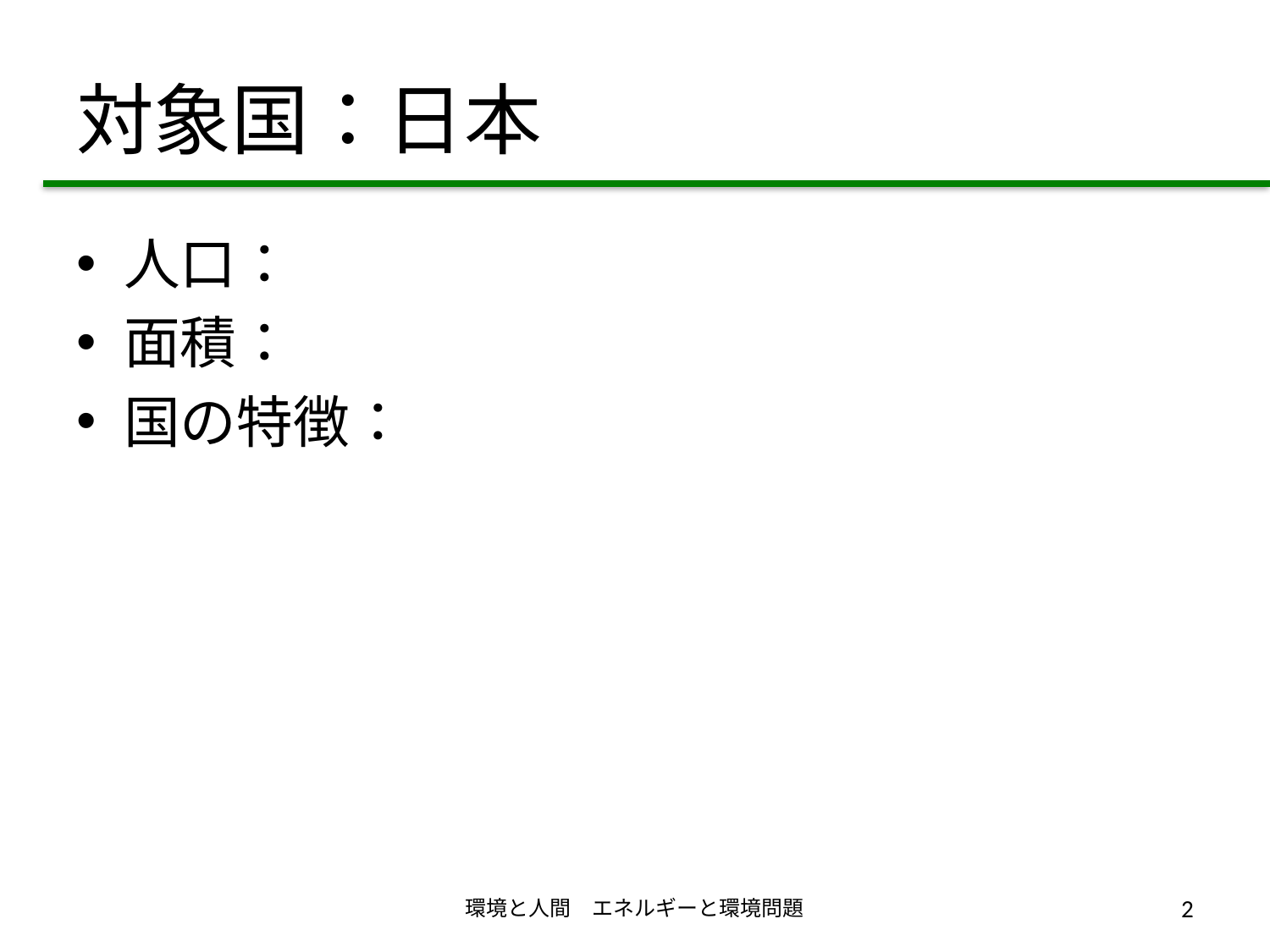

# 対象国：日本
人口：
面積：
国の特徴：
環境と人間　エネルギーと環境問題
2